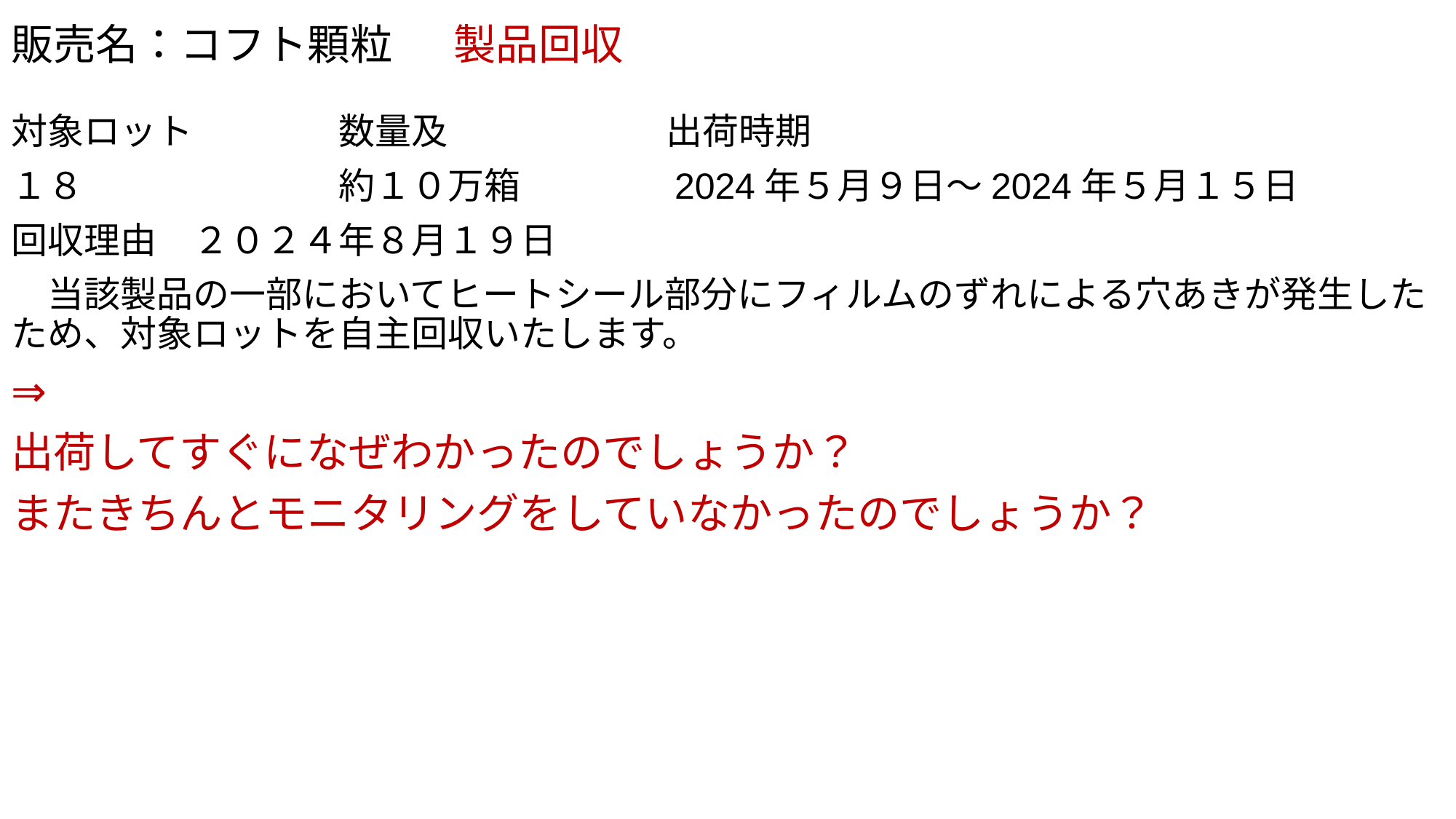

# 販売名：コフト顆粒 　 製品回収
対象ロット　　　　数量及　　　　　　出荷時期
１８　　　　　　　約１０万箱　　　　2024年５月９日～2024年５月１５日
回収理由　２０２４年８月１９日
　当該製品の一部においてヒートシール部分にフィルムのずれによる穴あきが発生したため、対象ロットを自主回収いたします。
⇒
出荷してすぐになぜわかったのでしょうか？
またきちんとモニタリングをしていなかったのでしょうか？